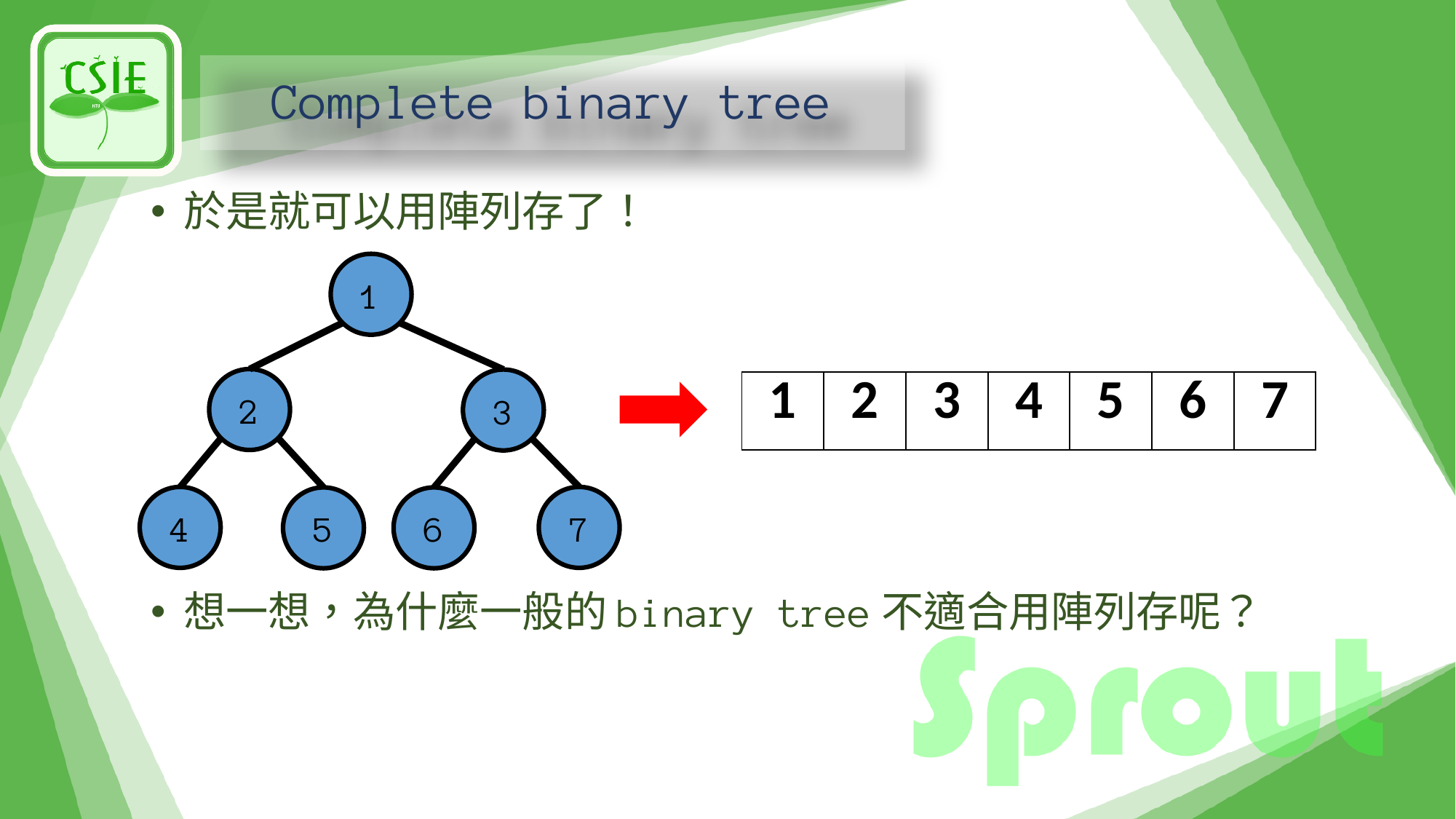

# Complete binary tree
於是就可以用陣列存了！

想一想，為什麼一般的binary tree不適合用陣列存呢？

1
2
3
| 1 | 2 | 3 | 4 | 5 | 6 | 7 |
| --- | --- | --- | --- | --- | --- | --- |

4
7
5
6